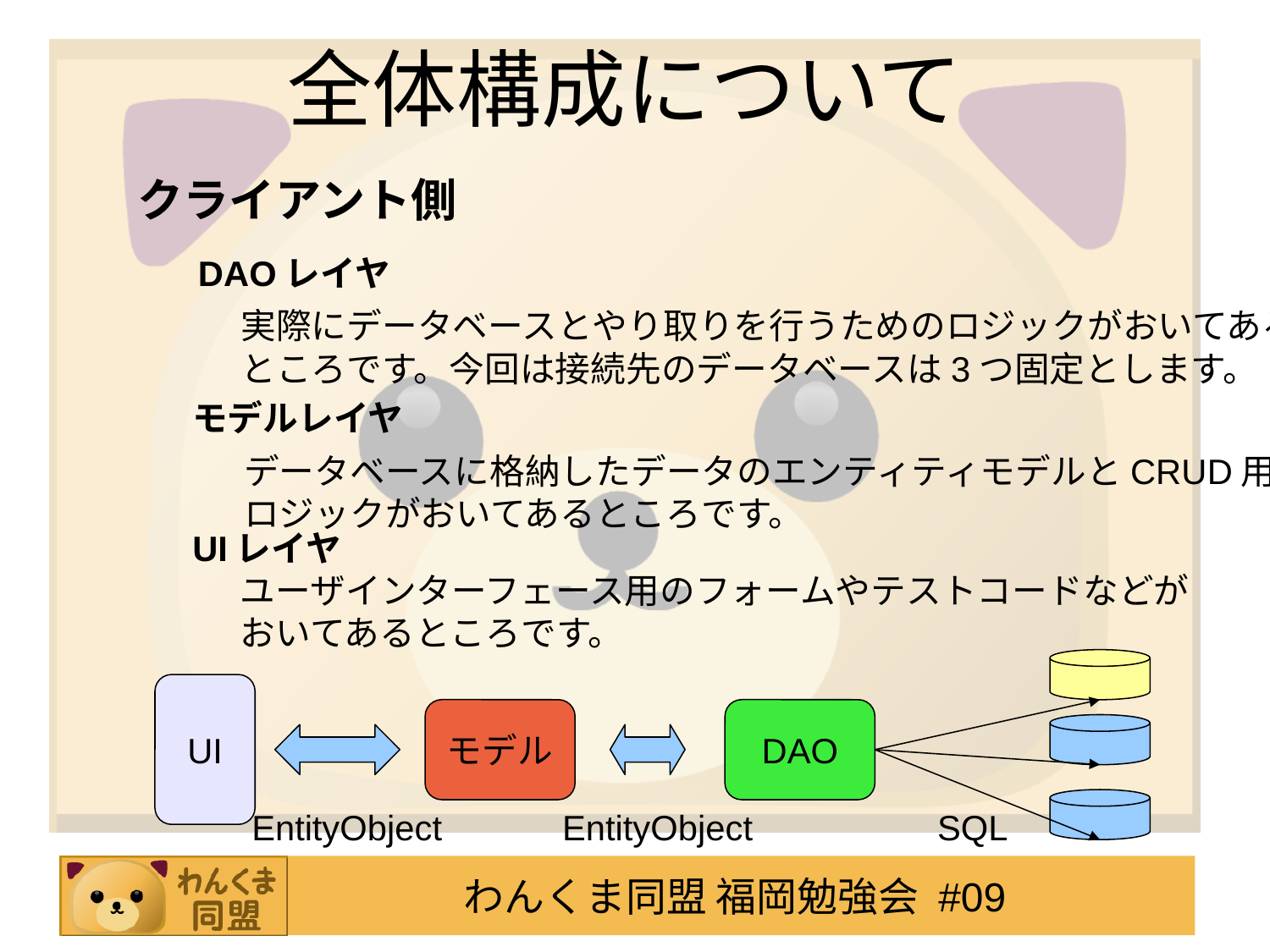

# 全体構成について
クライアント側
DAOレイヤ
実際にデータベースとやり取りを行うためのロジックがおいてある
ところです。今回は接続先のデータベースは3つ固定とします。
モデルレイヤ
データベースに格納したデータのエンティティモデルとCRUD用の
ロジックがおいてあるところです。
UIレイヤ
ユーザインターフェース用のフォームやテストコードなどが
おいてあるところです。

UI
モデル
DAO

EntityObject
EntityObject
SQL